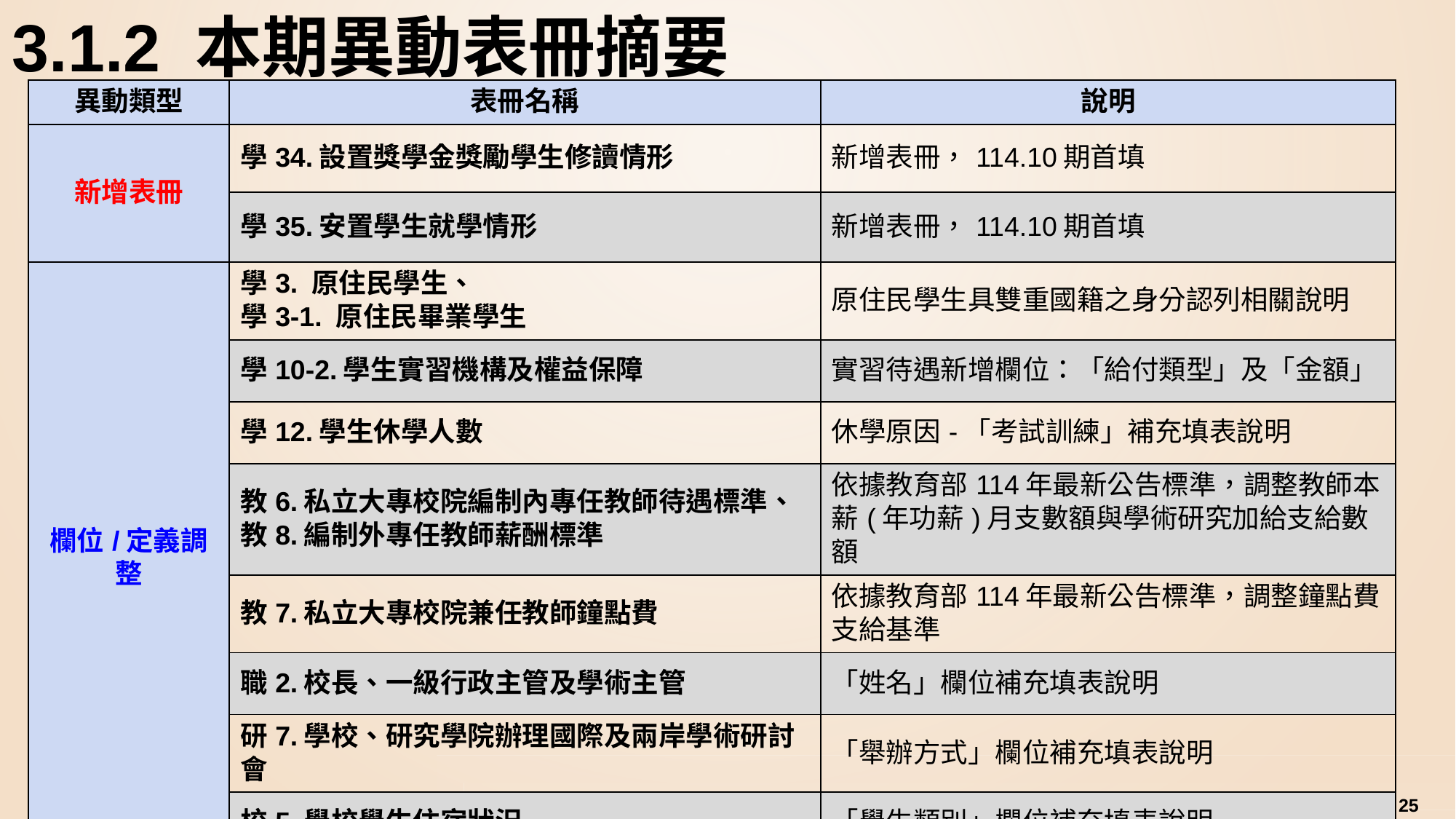

# 3.1.2 本期異動表冊摘要
| 異動類型 | 表冊名稱 | 說明 |
| --- | --- | --- |
| 新增表冊 | 學34.設置獎學金獎勵學生修讀情形 | 新增表冊，114.10期首填 |
|  | 學35.安置學生就學情形 | 新增表冊，114.10期首填 |
| 欄位/定義調整 | 學3. 原住民學生、 學3-1. 原住民畢業學生 | 原住民學生具雙重國籍之身分認列相關說明 |
|  | 學10-2.學生實習機構及權益保障 | 實習待遇新增欄位：「給付類型」及「金額」 |
|  | 學12.學生休學人數 | 休學原因-「考試訓練」補充填表說明 |
|  | 教6.私立大專校院編制內專任教師待遇標準、 教8.編制外專任教師薪酬標準 | 依據教育部114年最新公告標準，調整教師本薪(年功薪)月支數額與學術研究加給支給數額 |
|  | 教7.私立大專校院兼任教師鐘點費 | 依據教育部114年最新公告標準，調整鐘點費支給基準 |
|  | 職2.校長、一級行政主管及學術主管 | 「姓名」欄位補充填表說明 |
|  | 研7.學校、研究學院辦理國際及兩岸學術研討會 | 「舉辦方式」欄位補充填表說明 |
|  | 校5.學校學生住宿狀況 | 「學生類別」欄位補充填表說明 |